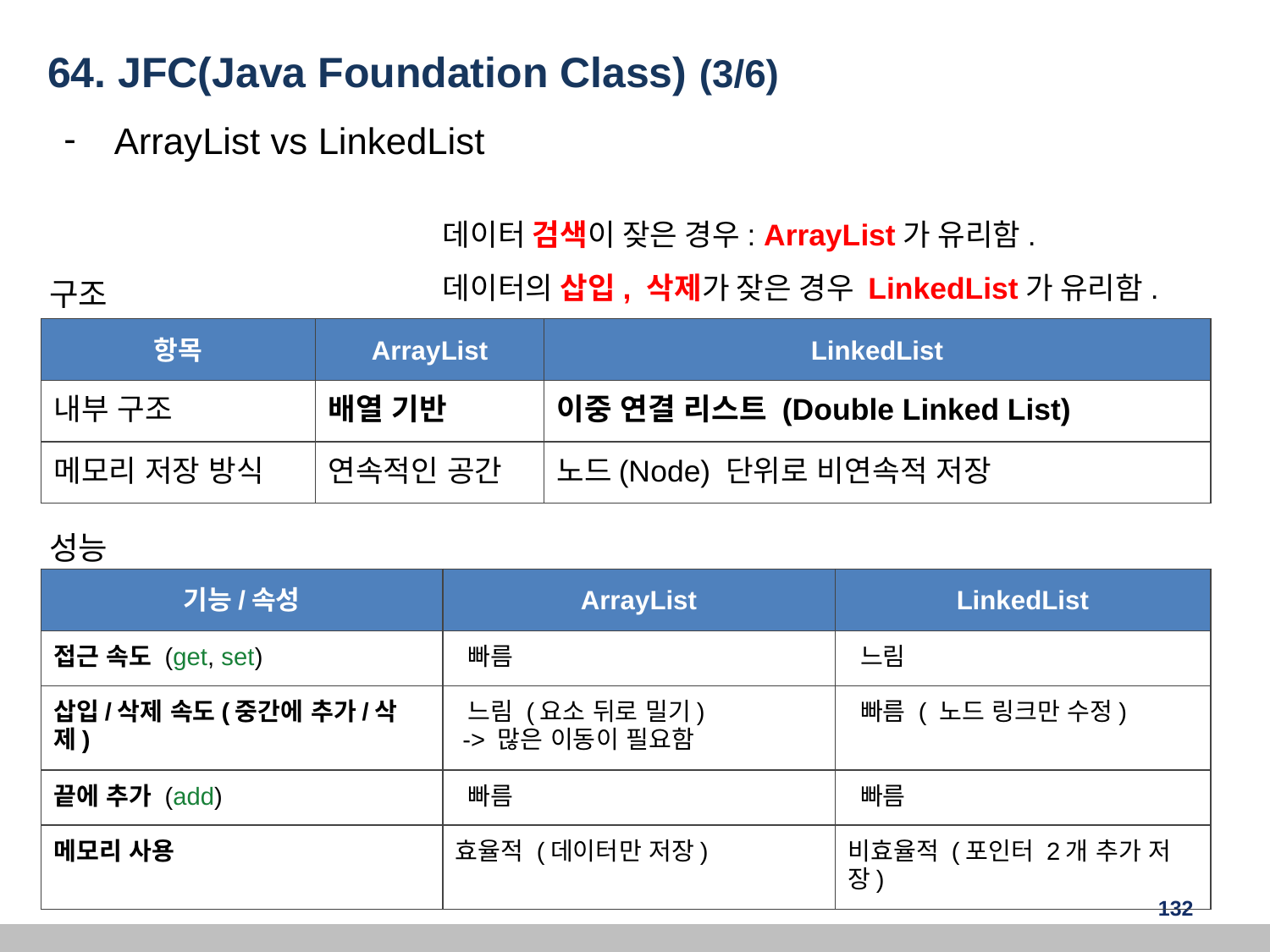

64. JFC(Java Foundation Class) (3/6)
ArrayList vs LinkedList
데이터 검색이 잦은 경우: ArrayList가 유리함.
데이터의 삽입, 삭제가 잦은 경우 LinkedList가 유리함.
구조
| 항목 | ArrayList | LinkedList |
| --- | --- | --- |
| 내부 구조 | 배열 기반 | 이중 연결 리스트 (Double Linked List) |
| 메모리 저장 방식 | 연속적인 공간 | 노드(Node) 단위로 비연속적 저장 |
성능
| 기능/속성 | ArrayList | LinkedList |
| --- | --- | --- |
| 접근 속도 (get, set) | 빠름 | 느림 |
| 삽입/삭제 속도(중간에 추가/삭제) | 느림 (요소 뒤로 밀기) -> 많은 이동이 필요함 | 빠름 ( 노드 링크만 수정) |
| 끝에 추가 (add) | 빠름 | 빠름 |
| 메모리 사용 | 효율적 (데이터만 저장) | 비효율적 (포인터 2개 추가 저장) |
132